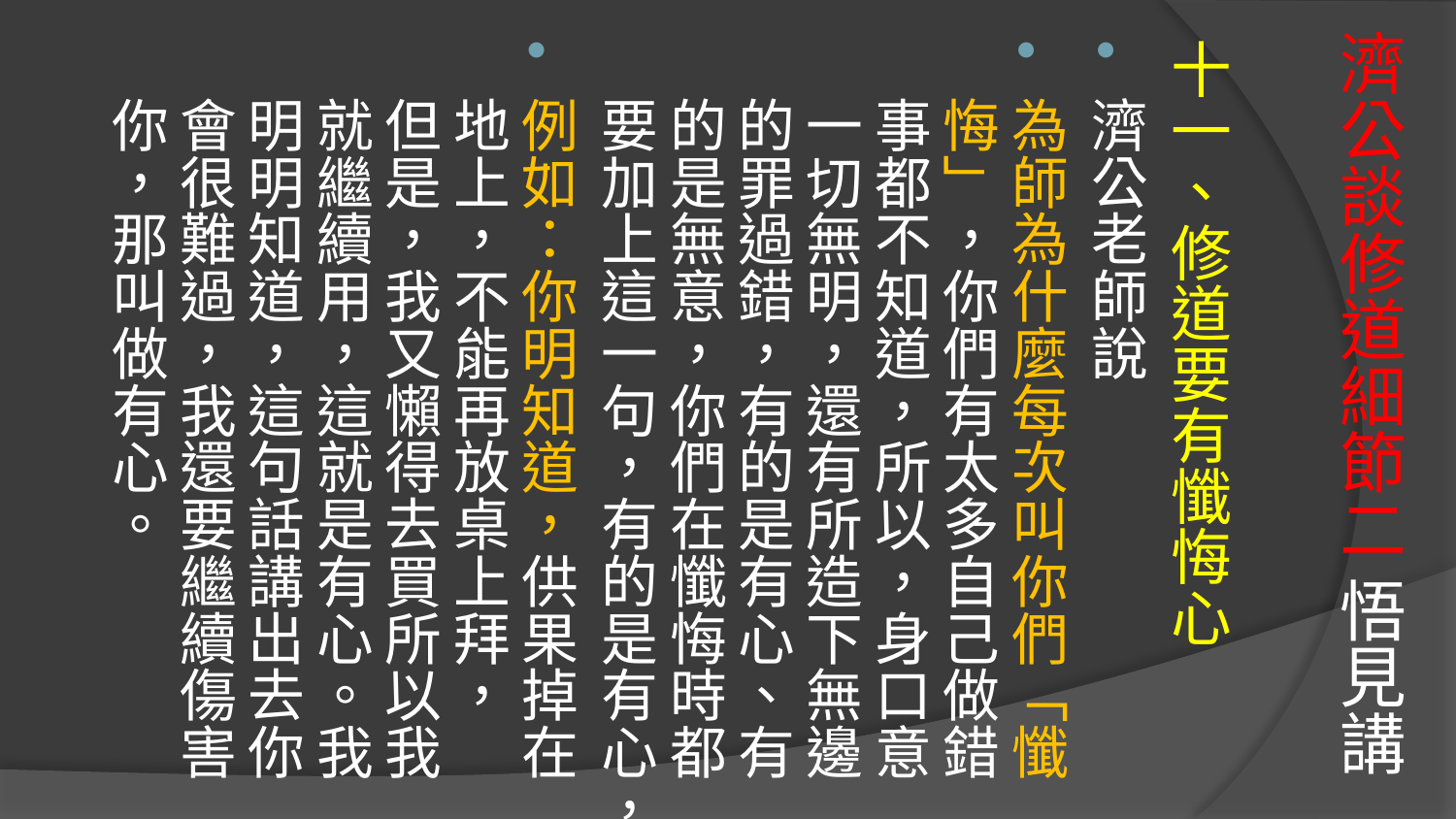

十一、修道要有懺悔心
濟公老師說
為師為什麼每次叫你們「懺悔」，你們有太多自己做錯事都不知道，所以，身口意一切無明，還有所造下無邊的罪過錯，有的是有心、有的是無意，你們在懺悔時都要加上這一句，有的是有心，
例如：你明知道，供果掉在地上，不能再放桌上拜，
但是，我又懶得去買所以我就繼續用，這就是有心。我明明知道，這句話講出去你會很難過，我還要繼續傷害你，那叫做有心。

# 濟公談修道細節二 悟見講